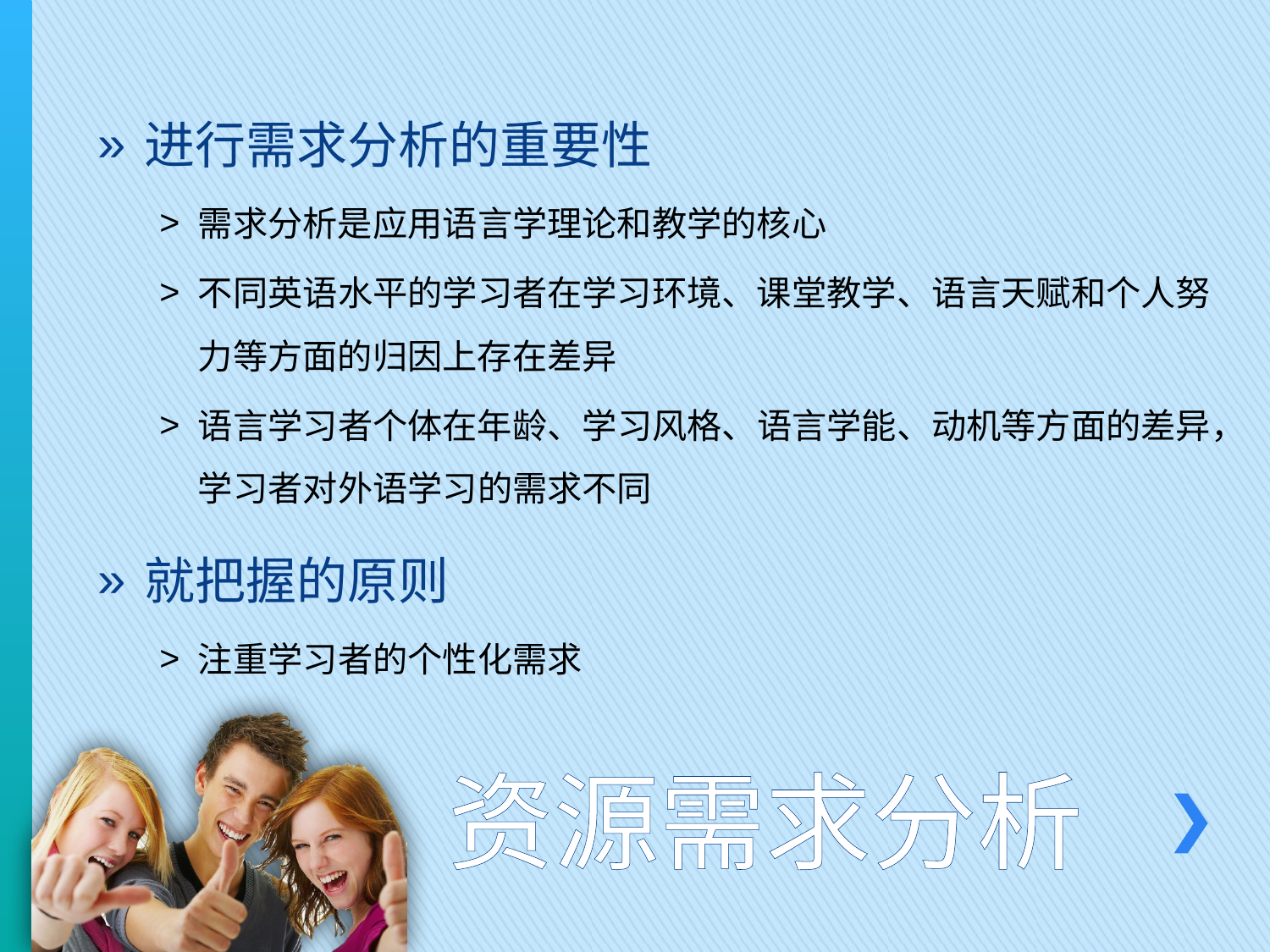

进行需求分析的重要性
需求分析是应用语言学理论和教学的核心
不同英语水平的学习者在学习环境、课堂教学、语言天赋和个人努力等方面的归因上存在差异
语言学习者个体在年龄、学习风格、语言学能、动机等方面的差异，学习者对外语学习的需求不同
就把握的原则
注重学习者的个性化需求

# 资源需求分析